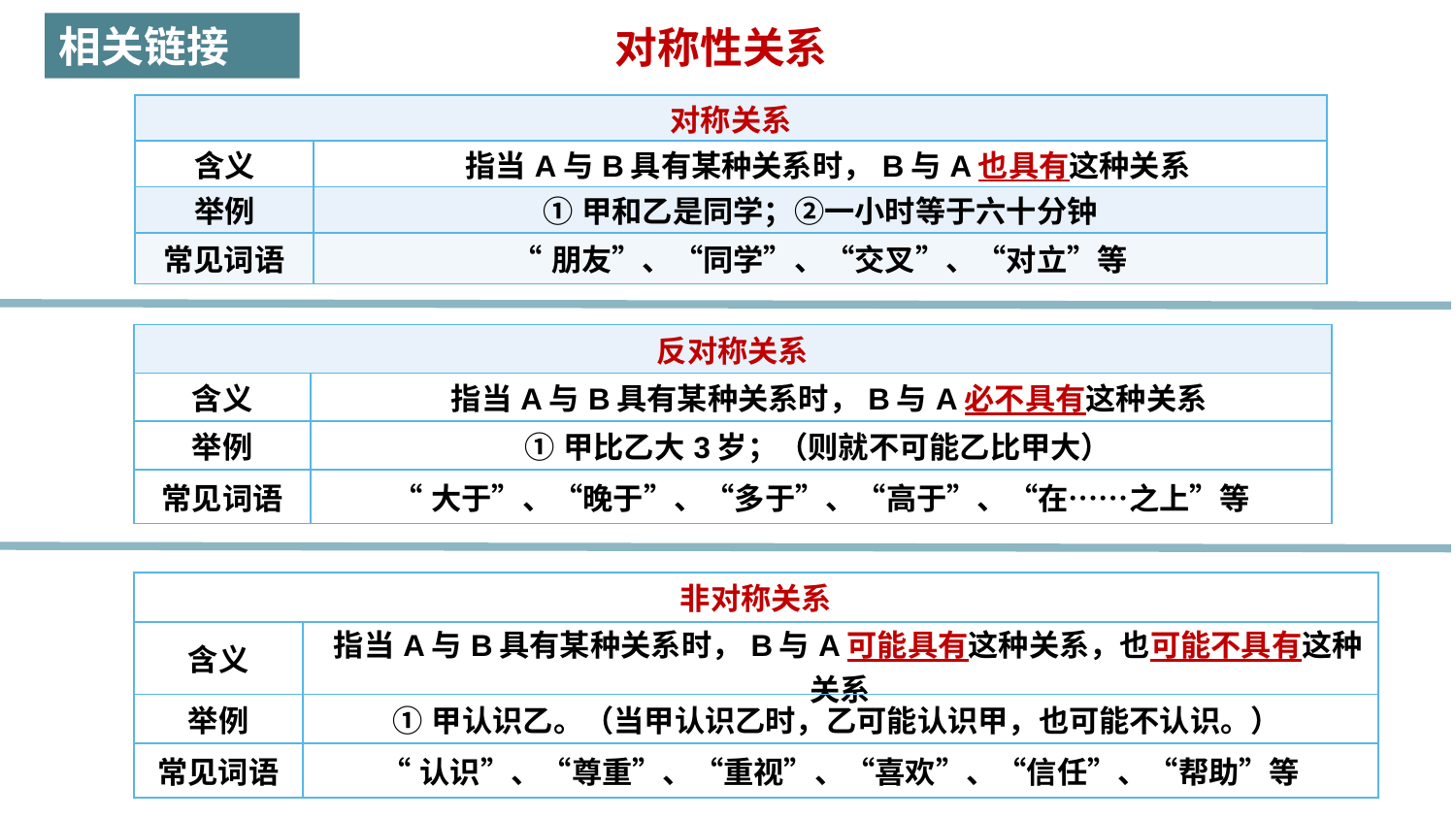

相关链接
对称性关系
| 对称关系 |  |
| --- | --- |
| 含义 | 指当A与B具有某种关系时，B与A也具有这种关系 |
| 举例 | ①甲和乙是同学；②一小时等于六十分钟 |
| 常见词语 | “朋友”、“同学”、“交叉”、“对立”等 |
| 反对称关系 |  |
| --- | --- |
| 含义 | 指当A与B具有某种关系时，B与A必不具有这种关系 |
| 举例 | ①甲比乙大3岁；（则就不可能乙比甲大） |
| 常见词语 | “大于”、“晚于”、“多于”、“高于”、“在……之上”等 |
| 非对称关系 |  |
| --- | --- |
| 含义 | 指当A与B具有某种关系时，B与A可能具有这种关系，也可能不具有这种关系 |
| 举例 | ①甲认识乙。（当甲认识乙时，乙可能认识甲，也可能不认识。） |
| 常见词语 | “认识”、“尊重”、“重视”、“喜欢”、“信任”、“帮助”等 |